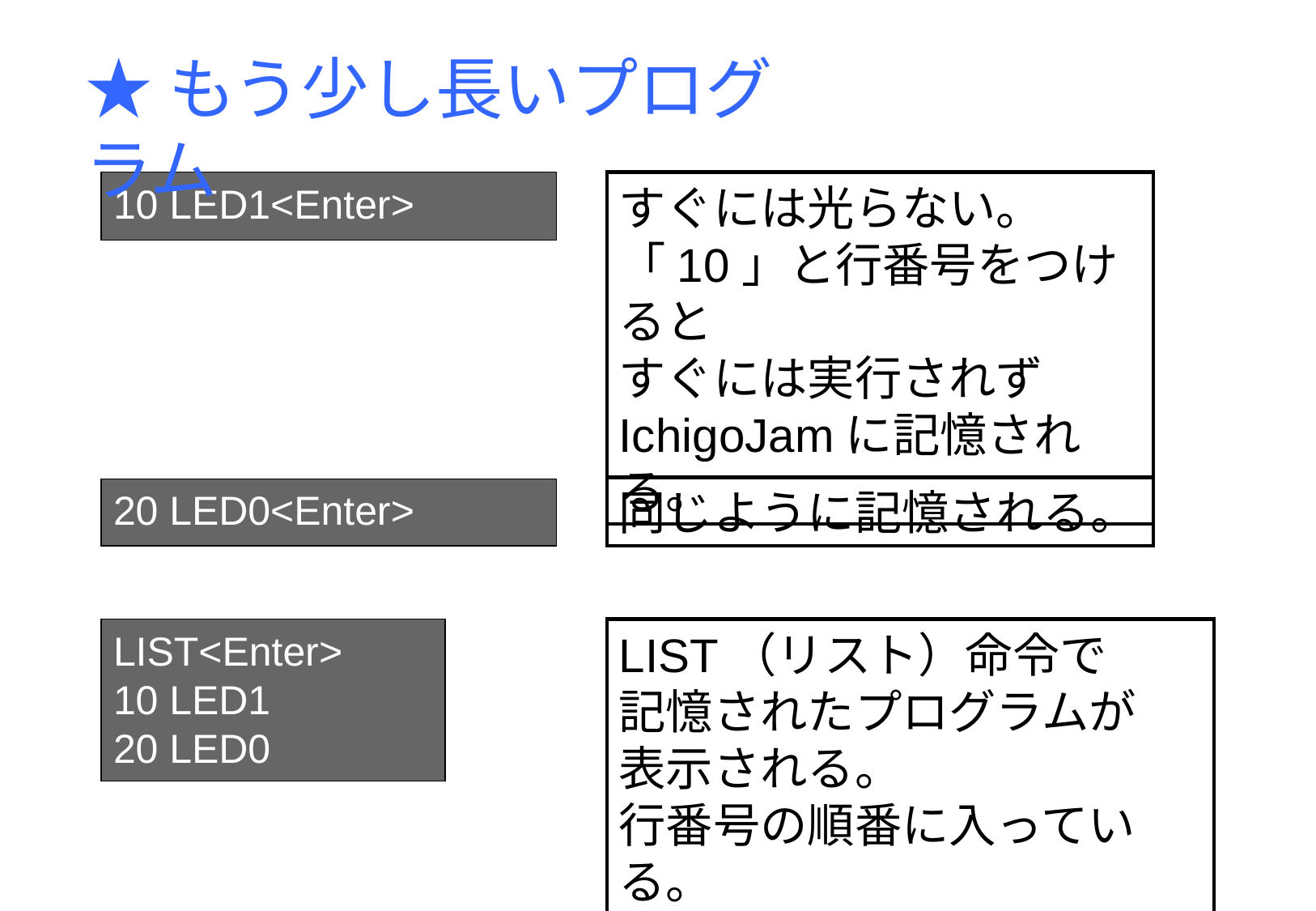

★もう少し長いプログラム
10 LED1<Enter>
すぐには光らない。
「10」と行番号をつけると
すぐには実行されず
IchigoJamに記憶される。
同じように記憶される。
20 LED0<Enter>
LIST<Enter>
10 LED1
20 LED0
LIST（リスト）命令で
記憶されたプログラムが
表示される。
行番号の順番に入っている。